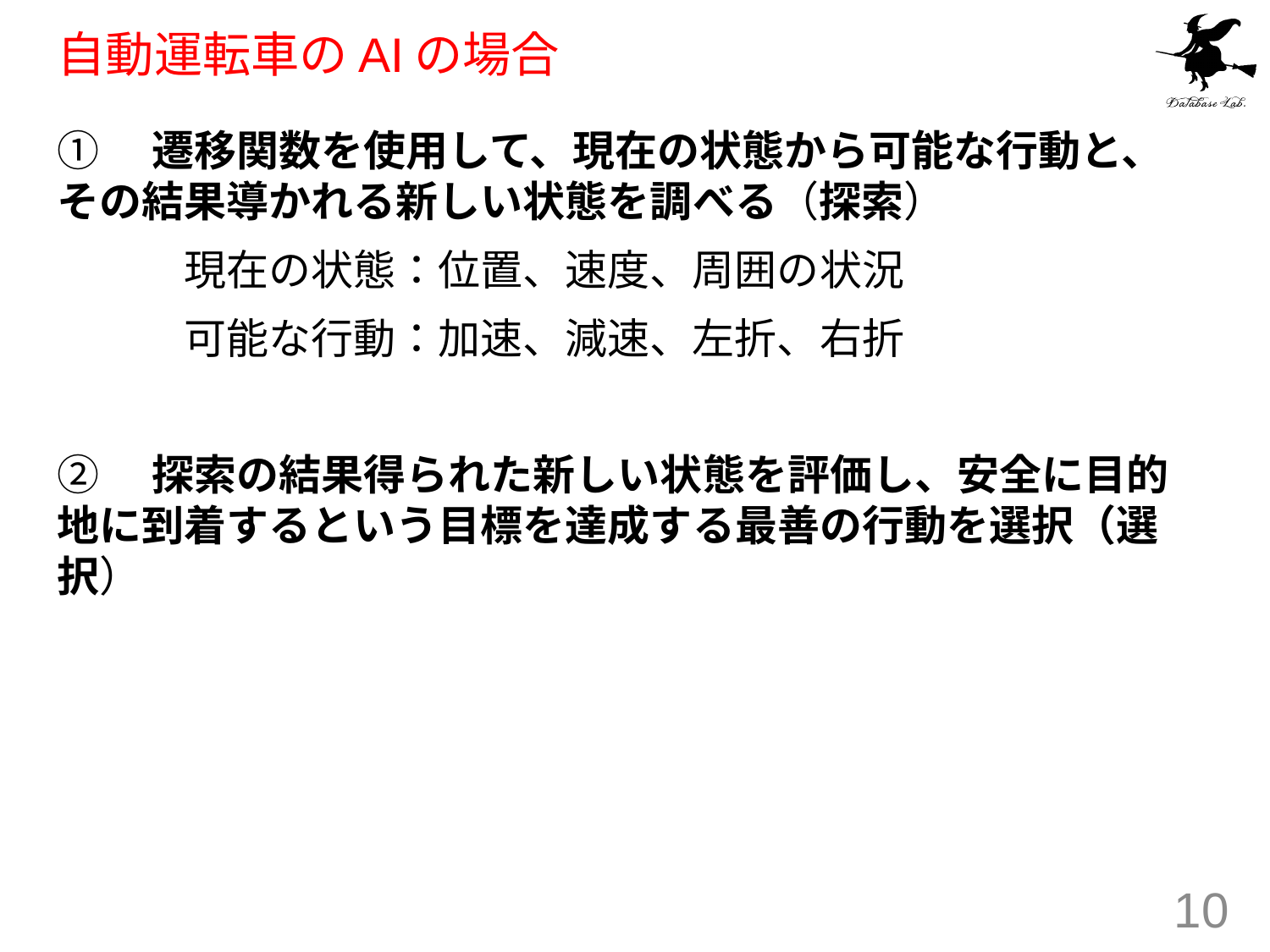

# 自動運転車のAIの場合
①　遷移関数を使用して、現在の状態から可能な行動と、その結果導かれる新しい状態を調べる（探索）
	現在の状態：位置、速度、周囲の状況
	可能な行動：加速、減速、左折、右折

②　探索の結果得られた新しい状態を評価し、安全に目的地に到着するという目標を達成する最善の行動を選択（選択）

10